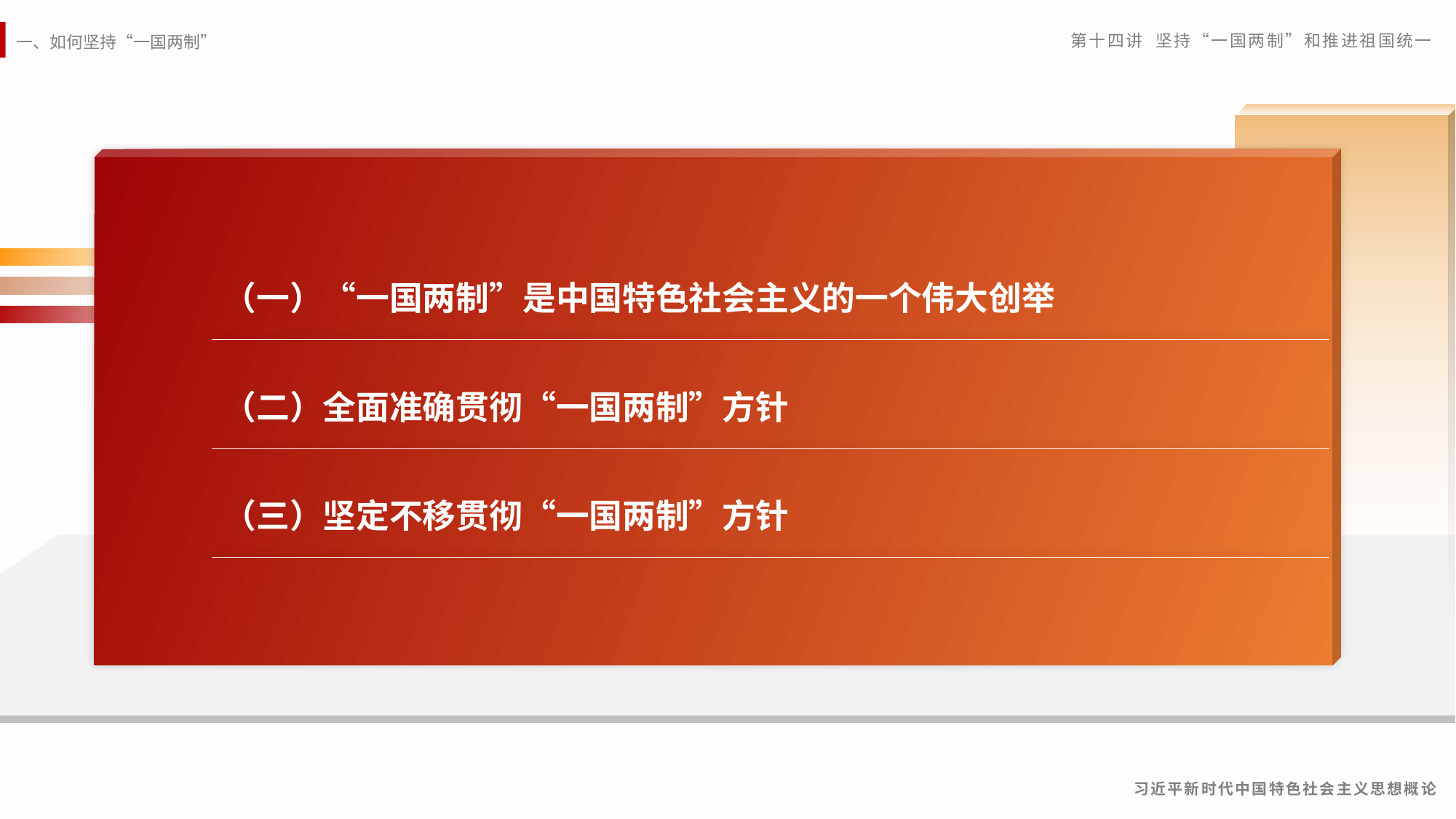

（一）“一国两制”是中国特色社会主义的一个伟大创举
（二）全面准确贯彻“一国两制”方针
（三）坚定不移贯彻“一国两制”方针